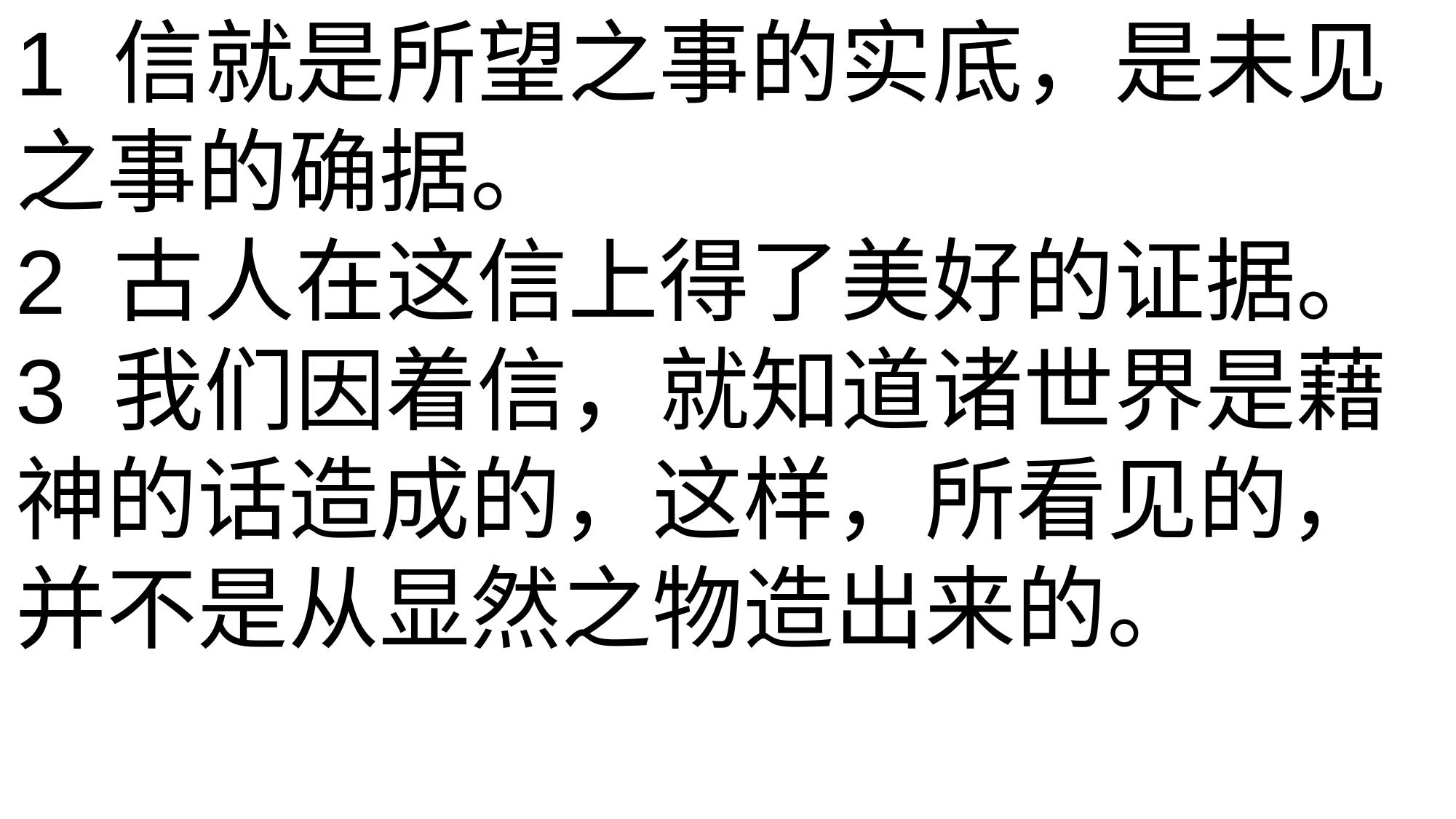

1 信就是所望之事的实底，是未见之事的确据。
2 古人在这信上得了美好的证据。
3 我们因着信，就知道诸世界是藉神的话造成的，这样，所看见的，并不是从显然之物造出来的。